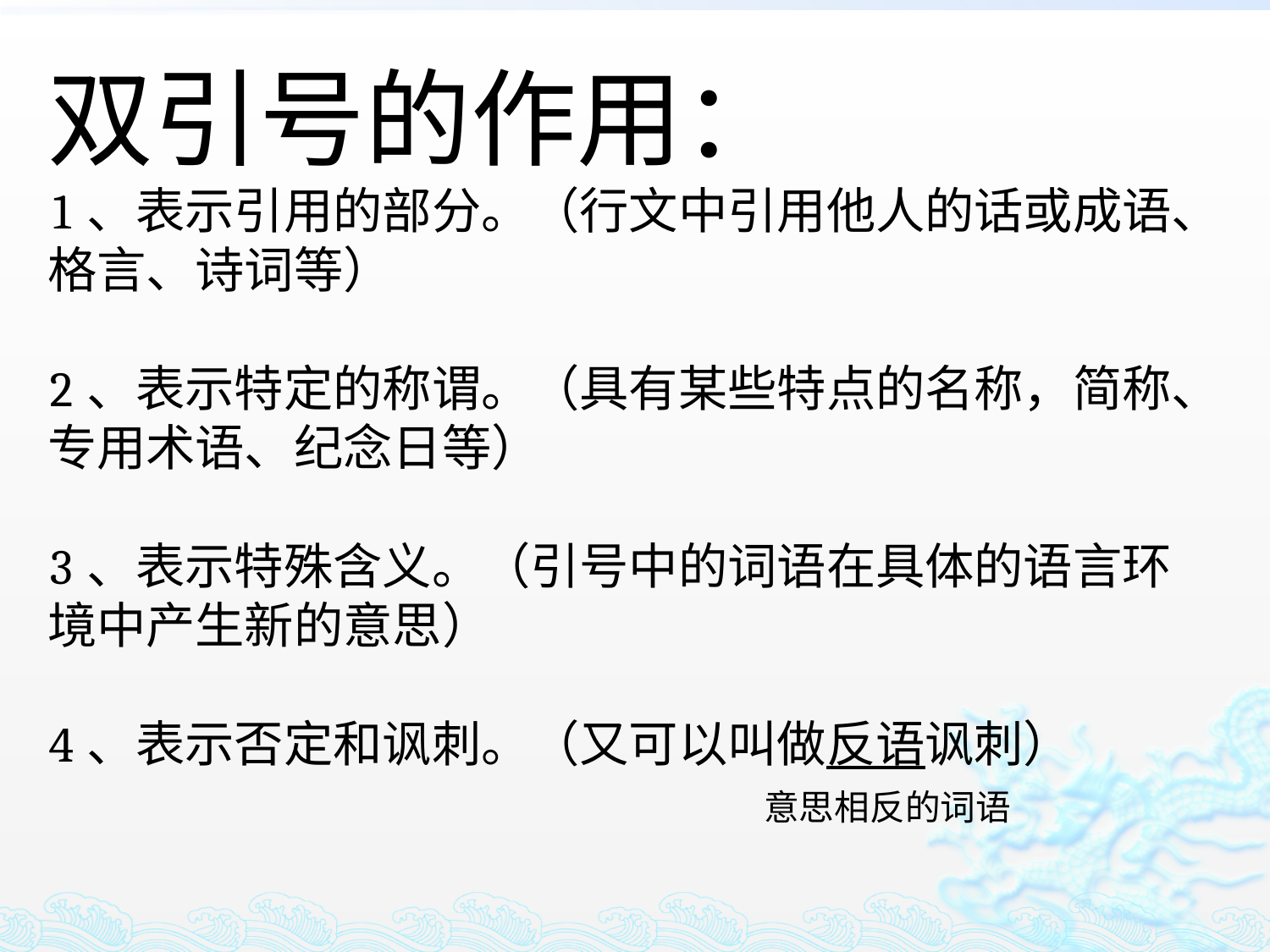

双引号的作用：
1、表示引用的部分。（行文中引用他人的话或成语、
格言、诗词等）

2、表示特定的称谓。（具有某些特点的名称，简称、专用术语、纪念日等）

3、表示特殊含义。（引号中的词语在具体的语言环境中产生新的意思）

4、表示否定和讽刺。（又可以叫做反语讽刺）
                                                                意思相反的词语